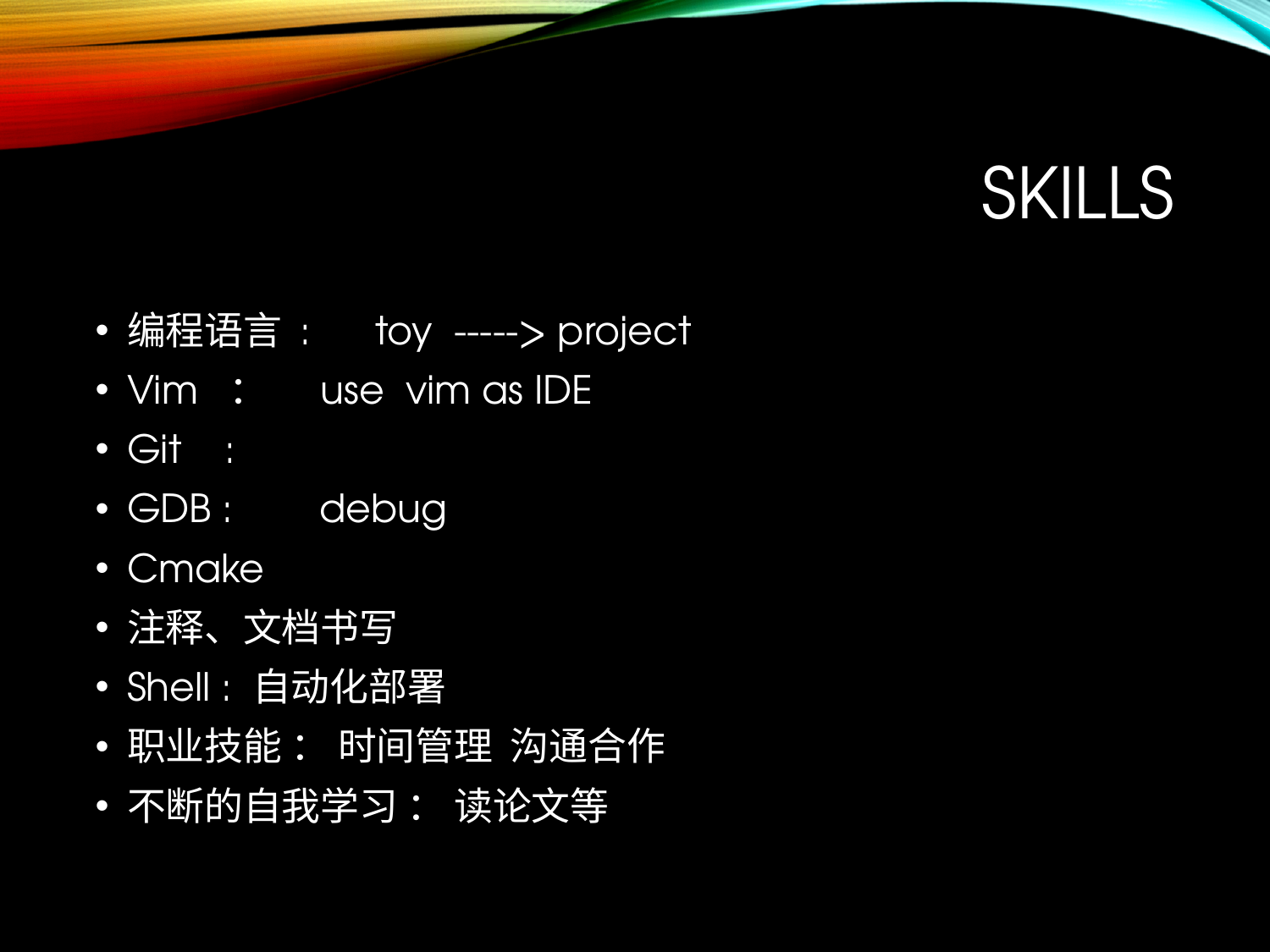

# Skills
编程语言 :      toy  -----> project
Vim  ：     use  vim as IDE
Git    :
GDB :        debug
Cmake
注释、文档书写
Shell : 自动化部署
职业技能 ： 时间管理  沟通合作
不断的自我学习 ： 读论文等